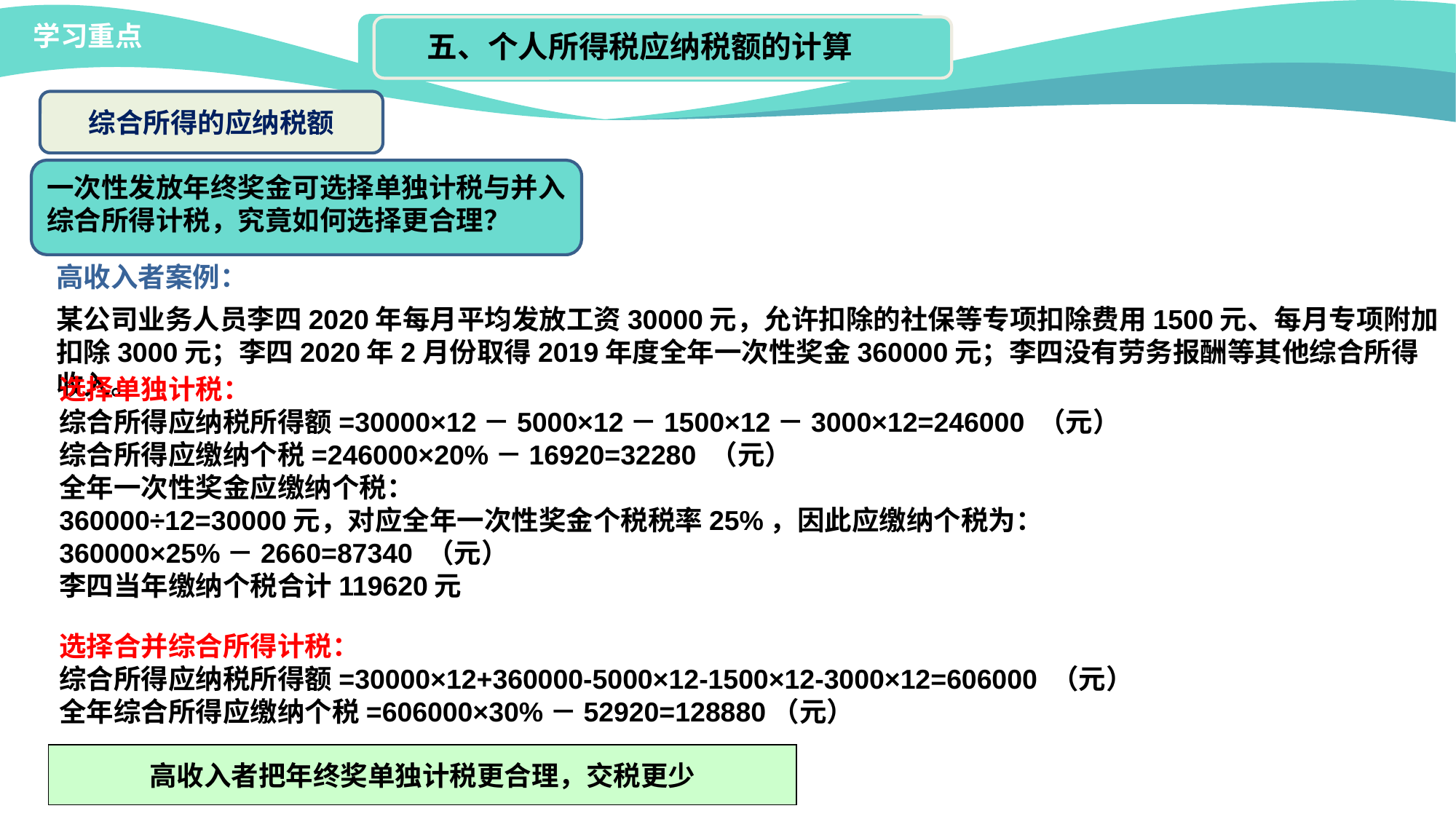

学习重点

五、个人所得税应纳税额的计算
综合所得的应纳税额
一次性发放年终奖金可选择单独计税与并入综合所得计税，究竟如何选择更合理？
高收入者案例：
某公司业务人员李四2020年每月平均发放工资30000元，允许扣除的社保等专项扣除费用1500元、每月专项附加扣除3000元；李四2020年2月份取得2019年度全年一次性奖金360000元；李四没有劳务报酬等其他综合所得收入。
选择单独计税：
综合所得应纳税所得额=30000×12－5000×12－1500×12－3000×12=246000 （元）
综合所得应缴纳个税=246000×20%－16920=32280 （元）
全年一次性奖金应缴纳个税：
360000÷12=30000元，对应全年一次性奖金个税税率25%，因此应缴纳个税为：
360000×25%－2660=87340 （元）
李四当年缴纳个税合计119620元
选择合并综合所得计税：
综合所得应纳税所得额=30000×12+360000-5000×12-1500×12-3000×12=606000 （元）
全年综合所得应缴纳个税=606000×30%－52920=128880（元）
高收入者把年终奖单独计税更合理，交税更少